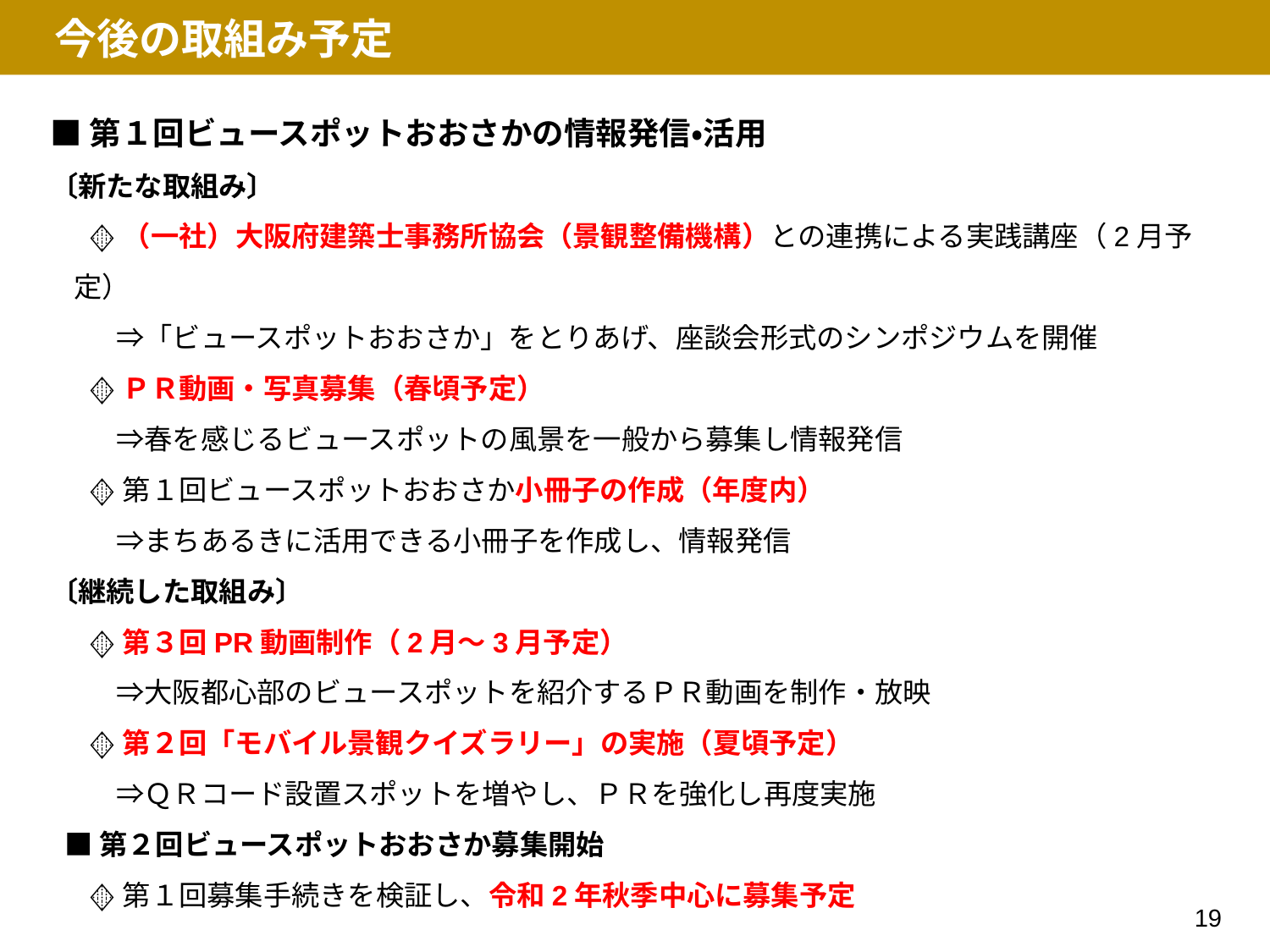

今後の取組み予定
■第１回ビュースポットおおさかの情報発信・活用
〔新たな取組み〕
🔶（一社）大阪府建築士事務所協会（景観整備機構）との連携による実践講座（2月予定）
　⇒「ビュースポットおおさか」をとりあげ、座談会形式のシンポジウムを開催
🔶ＰＲ動画・写真募集（春頃予定）
　⇒春を感じるビュースポットの風景を一般から募集し情報発信
🔶第１回ビュースポットおおさか小冊子の作成（年度内）
　⇒まちあるきに活用できる小冊子を作成し、情報発信
〔継続した取組み〕
🔶第３回PR動画制作（2月～3月予定）
　⇒大阪都心部のビュースポットを紹介するＰＲ動画を制作・放映
🔶第２回「モバイル景観クイズラリー」の実施（夏頃予定）
　⇒ＱＲコード設置スポットを増やし、ＰＲを強化し再度実施
■第２回ビュースポットおおさか募集開始
🔶第１回募集手続きを検証し、令和2年秋季中心に募集予定
19